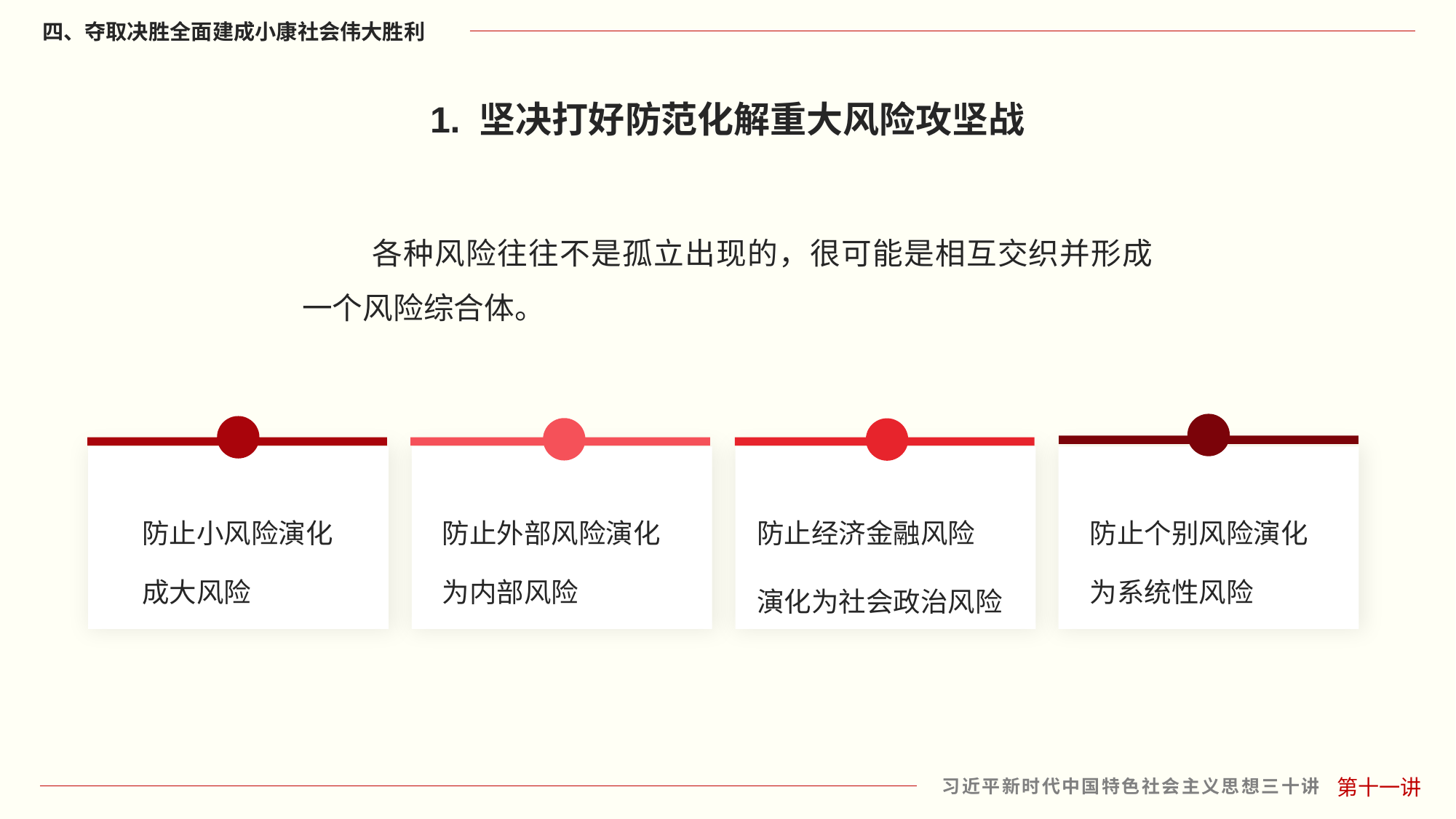

1. 坚决打好防范化解重大风险攻坚战
 各种风险往往不是孤立出现的，很可能是相互交织并形成一个风险综合体。

防止个别风险演化为系统性风险

防止小风险演化成大风险

防止外部风险演化为内部风险

防止经济金融风险
演化为社会政治风险